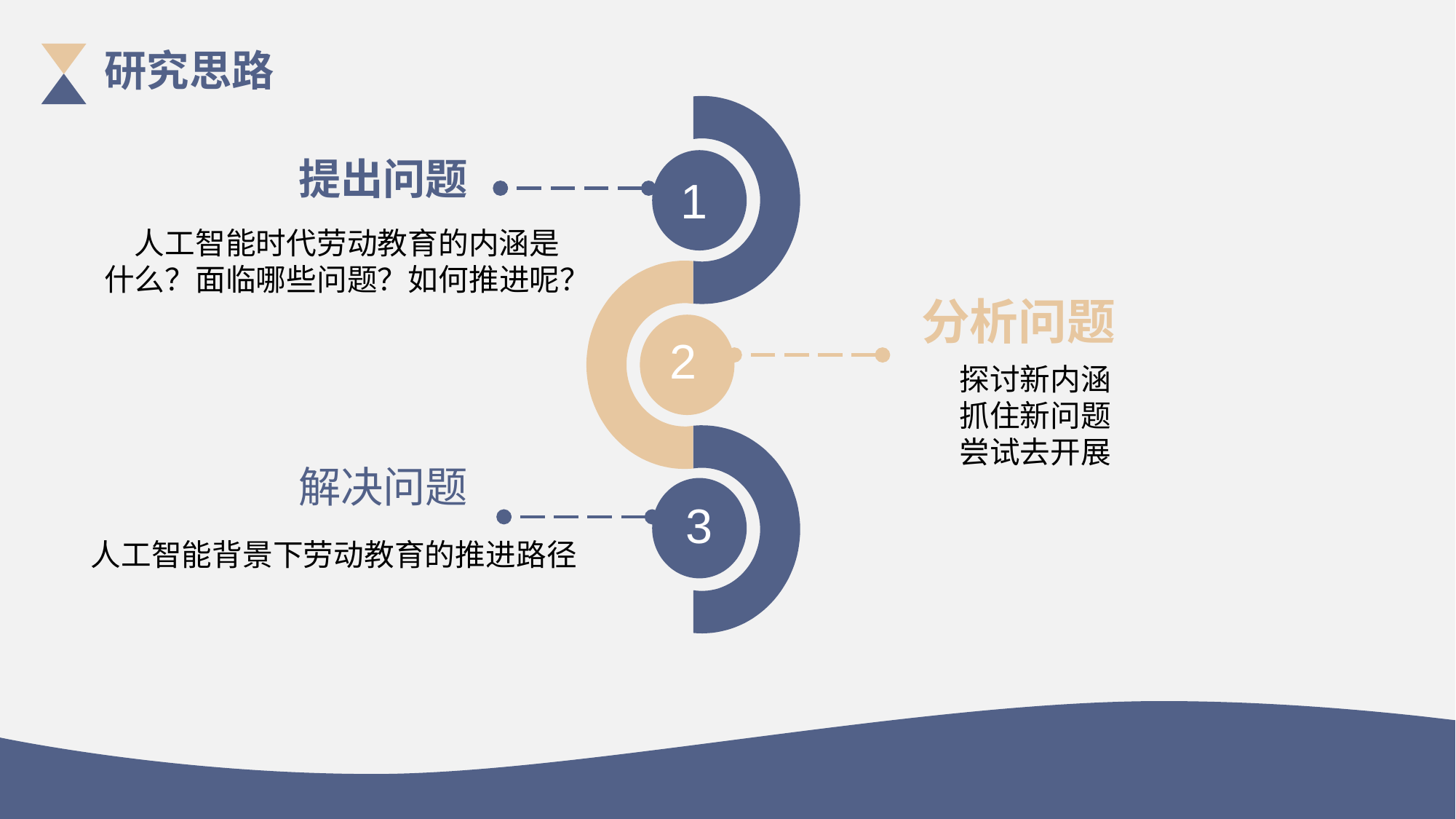

研究思路

提出问题
1
  人工智能时代劳动教育的内涵是什么？面临哪些问题？如何推进呢？
分析问题
2
探讨新内涵
抓住新问题
尝试去开展
解决问题
3
 人工智能背景下劳动教育的推进路径